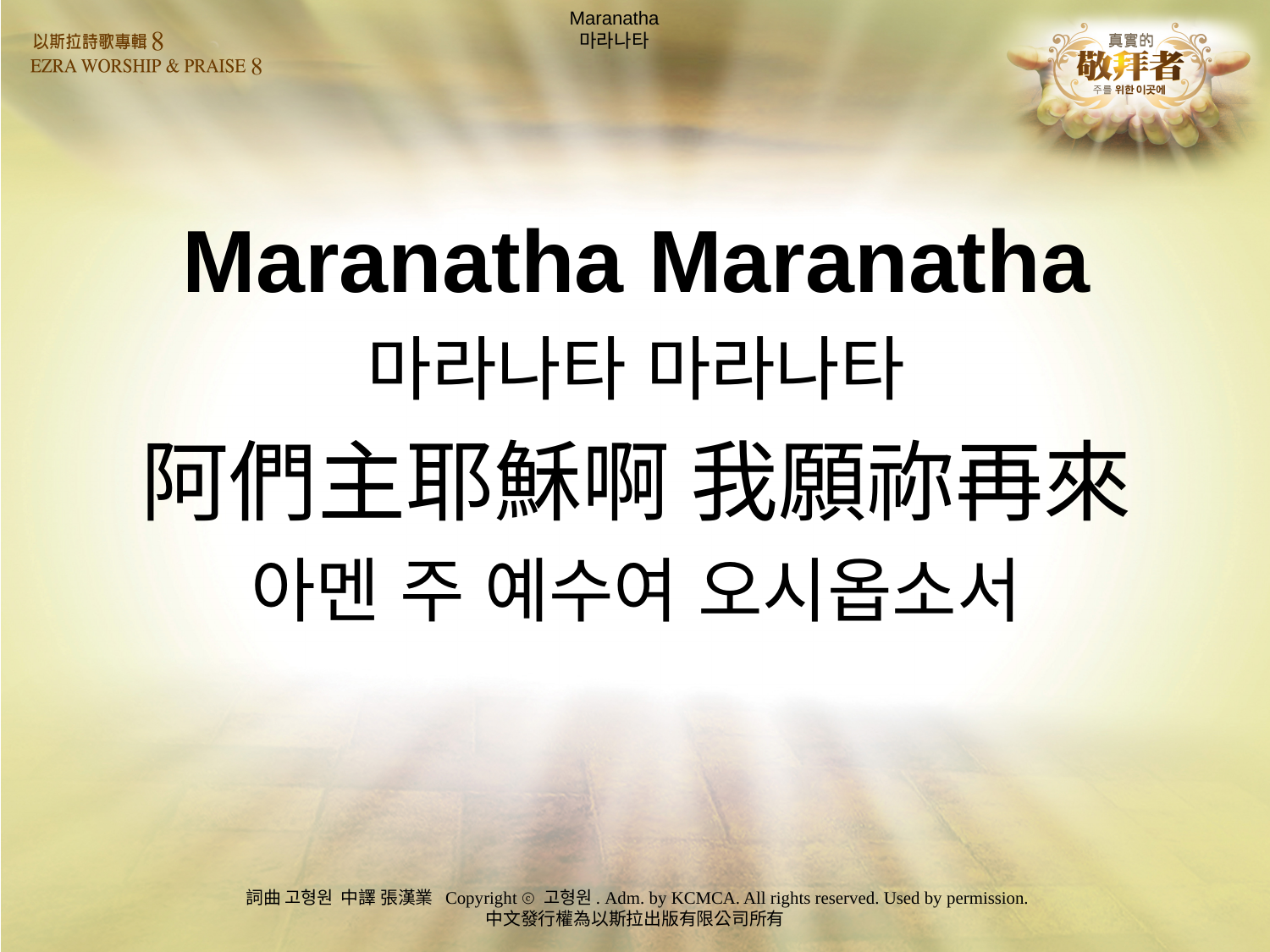

# Maranatha 마라나타
Maranatha Maranatha
마라나타 마라나타
阿們主耶穌啊 我願祢再來
아멘 주 예수여 오시옵소서
詞曲 고형원  中譯 張漢業  Copyright ⓒ 고형원. Adm. by KCMCA. All rights reserved. Used by permission.
中文發行權為以斯拉出版有限公司所有